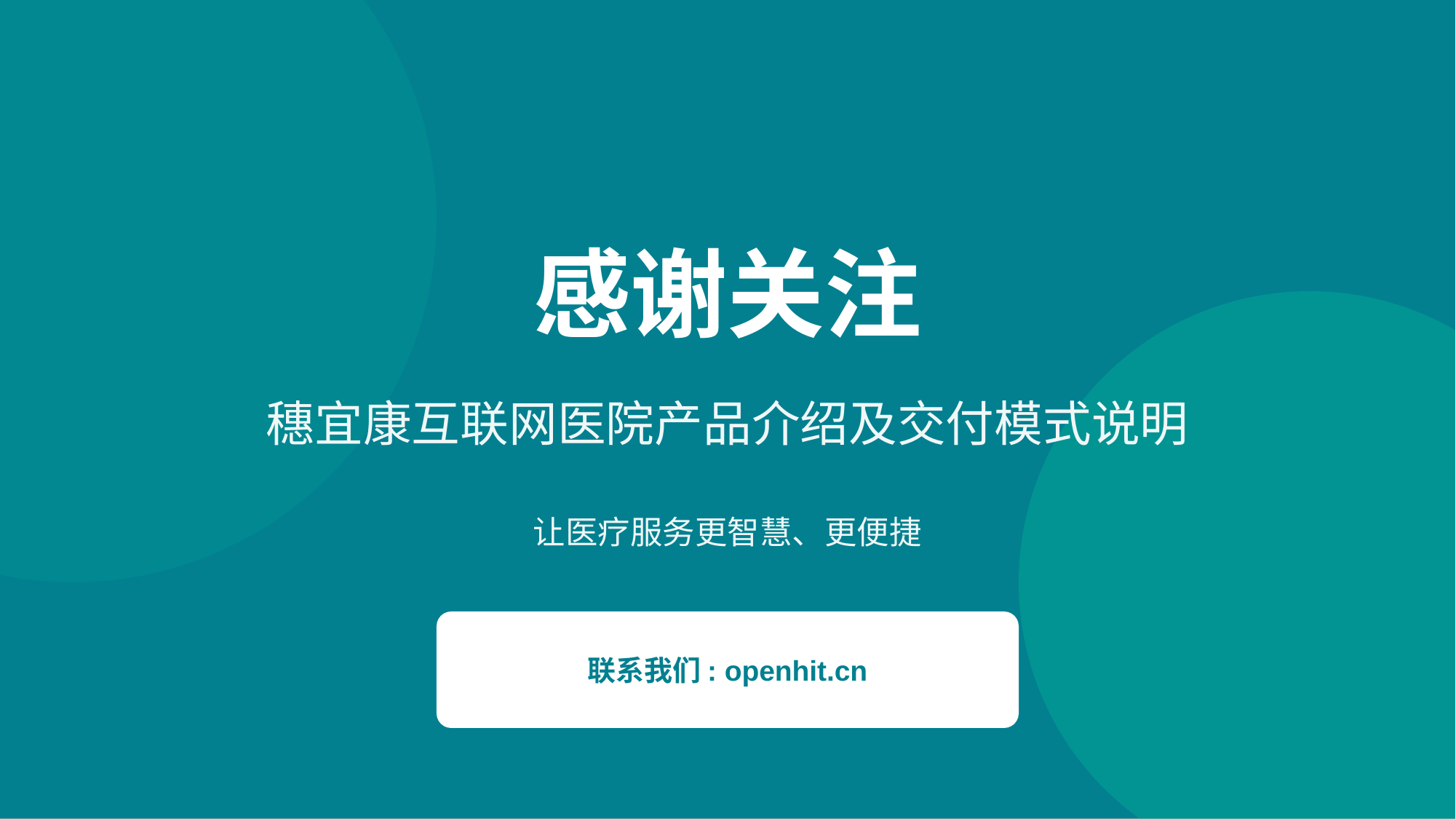

感谢关注

穗宜康互联网医院产品介绍及交付模式说明
让医疗服务更智慧、更便捷

联系我们: openhit.cn